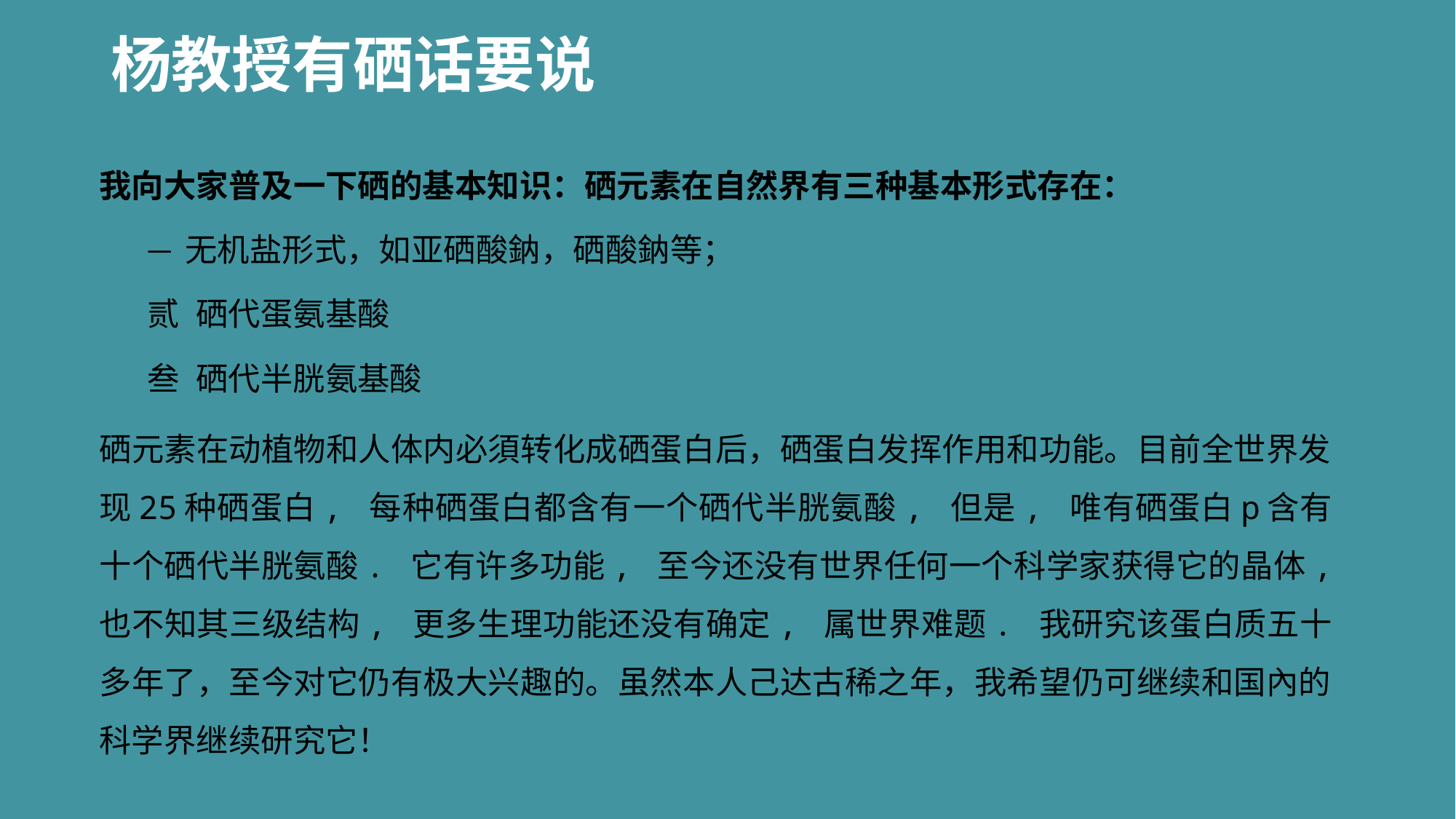

# 杨教授有硒话要说
我向大家普及一下硒的基本知识：硒元素在自然界有三种基本形式存在：
一 无机盐形式，如亚硒酸鈉，硒酸鈉等；
硒代蛋氨基酸
硒代半胱氨基酸
硒元素在动植物和人体内必須转化成硒蛋白后，硒蛋白发挥作用和功能。目前全世界发现25种硒蛋白, 每种硒蛋白都含有一个硒代半胱氨酸, 但是, 唯有硒蛋白p含有十个硒代半胱氨酸. 它有许多功能, 至今还没有世界任何一个科学家获得它的晶体, 也不知其三级结构, 更多生理功能还没有确定, 属世界难题. 我研究该蛋白质五十多年了，至今对它仍有极大兴趣的。虽然本人己达古稀之年，我希望仍可继续和国內的科学界继续研究它！